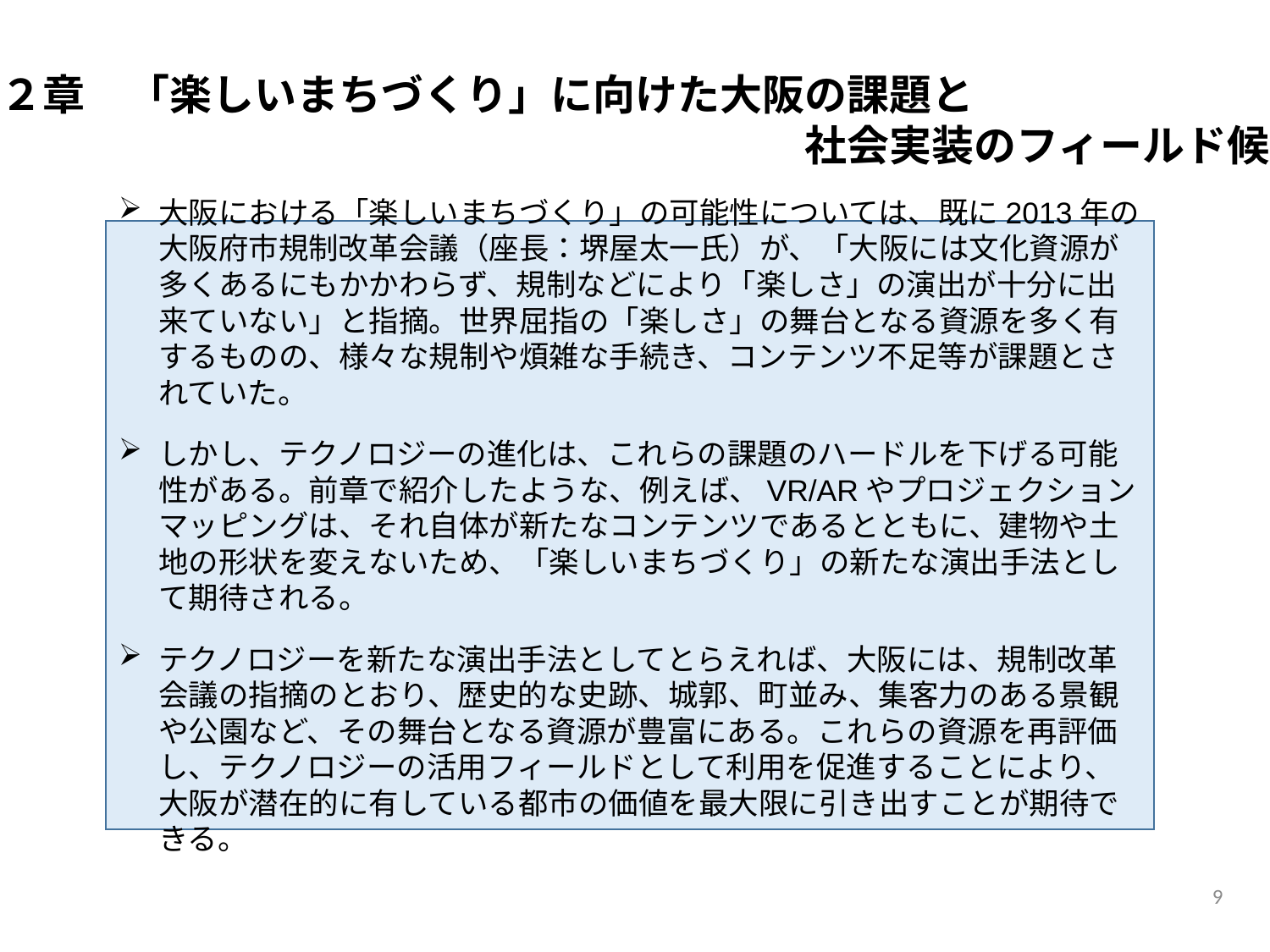

第２章　「楽しいまちづくり」に向けた大阪の課題と
　　　　　　　　　　　　　　　　　　　　社会実装のフィールド候補
大阪における「楽しいまちづくり」の可能性については、既に2013年の大阪府市規制改革会議（座長：堺屋太一氏）が、「大阪には文化資源が多くあるにもかかわらず、規制などにより「楽しさ」の演出が十分に出来ていない」と指摘。世界屈指の「楽しさ」の舞台となる資源を多く有するものの、様々な規制や煩雑な手続き、コンテンツ不足等が課題とされていた。

しかし、テクノロジーの進化は、これらの課題のハードルを下げる可能性がある。前章で紹介したような、例えば、VR/ARやプロジェクションマッピングは、それ自体が新たなコンテンツであるとともに、建物や土地の形状を変えないため、「楽しいまちづくり」の新たな演出手法として期待される。

テクノロジーを新たな演出手法としてとらえれば、大阪には、規制改革会議の指摘のとおり、歴史的な史跡、城郭、町並み、集客力のある景観や公園など、その舞台となる資源が豊富にある。これらの資源を再評価し、テクノロジーの活用フィールドとして利用を促進することにより、大阪が潜在的に有している都市の価値を最大限に引き出すことが期待できる。
9